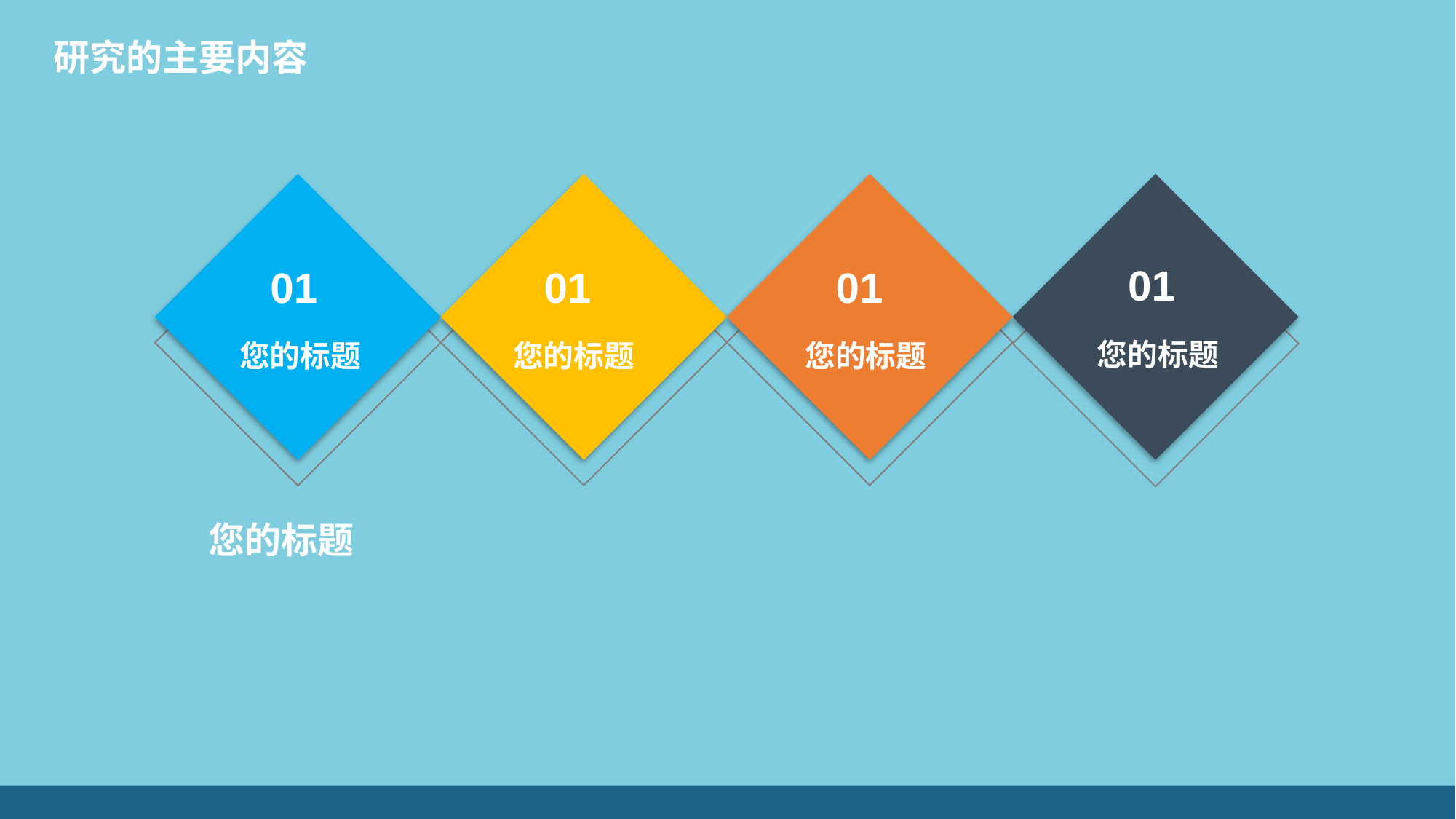

研究的主要内容

01
01
01
01
您的标题
您的标题
您的标题
您的标题
您的标题